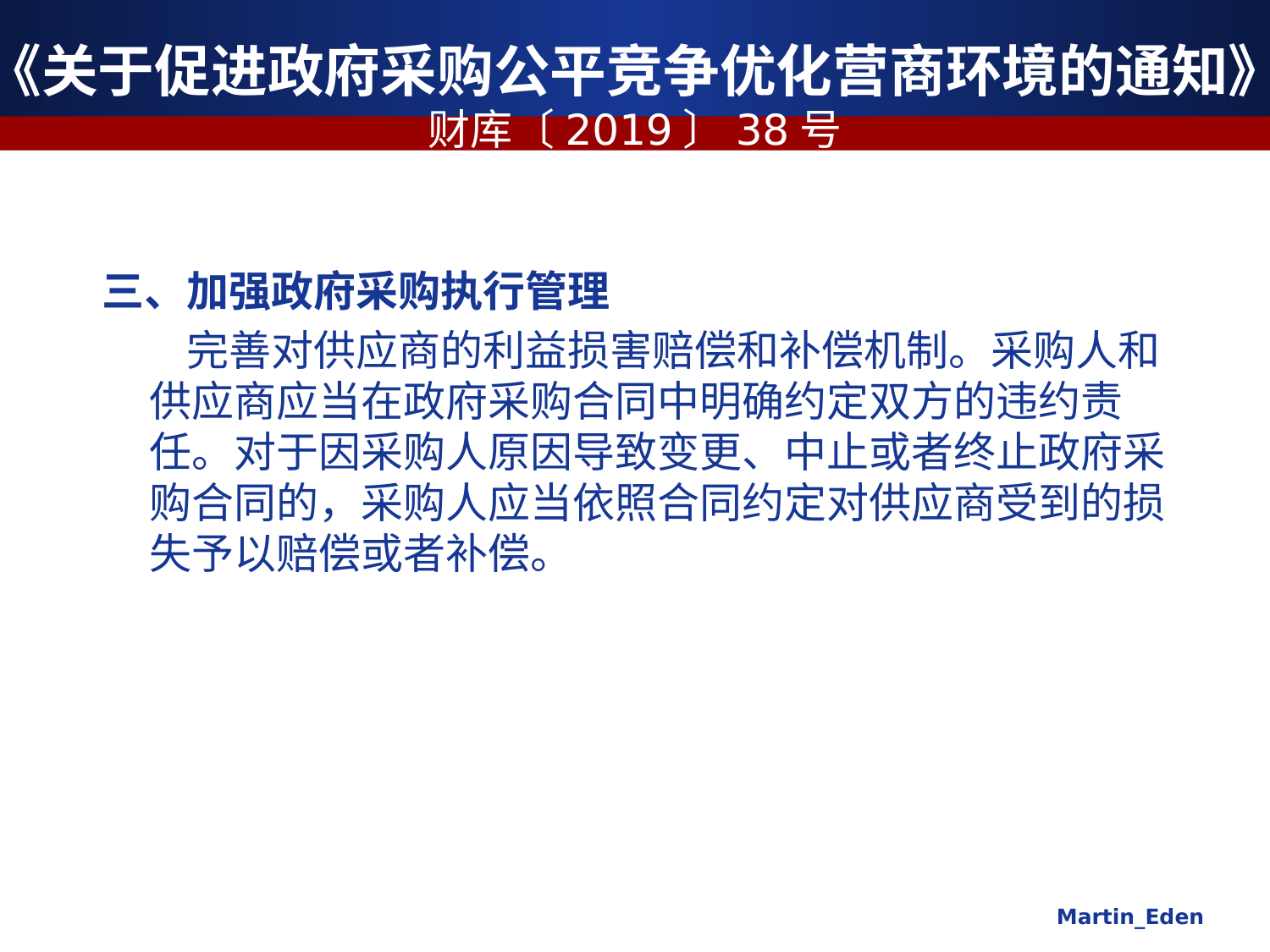

# 《关于促进政府采购公平竞争优化营商环境的通知》 财库〔2019〕38号
三、加强政府采购执行管理
　　完善对供应商的利益损害赔偿和补偿机制。采购人和供应商应当在政府采购合同中明确约定双方的违约责任。对于因采购人原因导致变更、中止或者终止政府采购合同的，采购人应当依照合同约定对供应商受到的损失予以赔偿或者补偿。
Martin_Eden